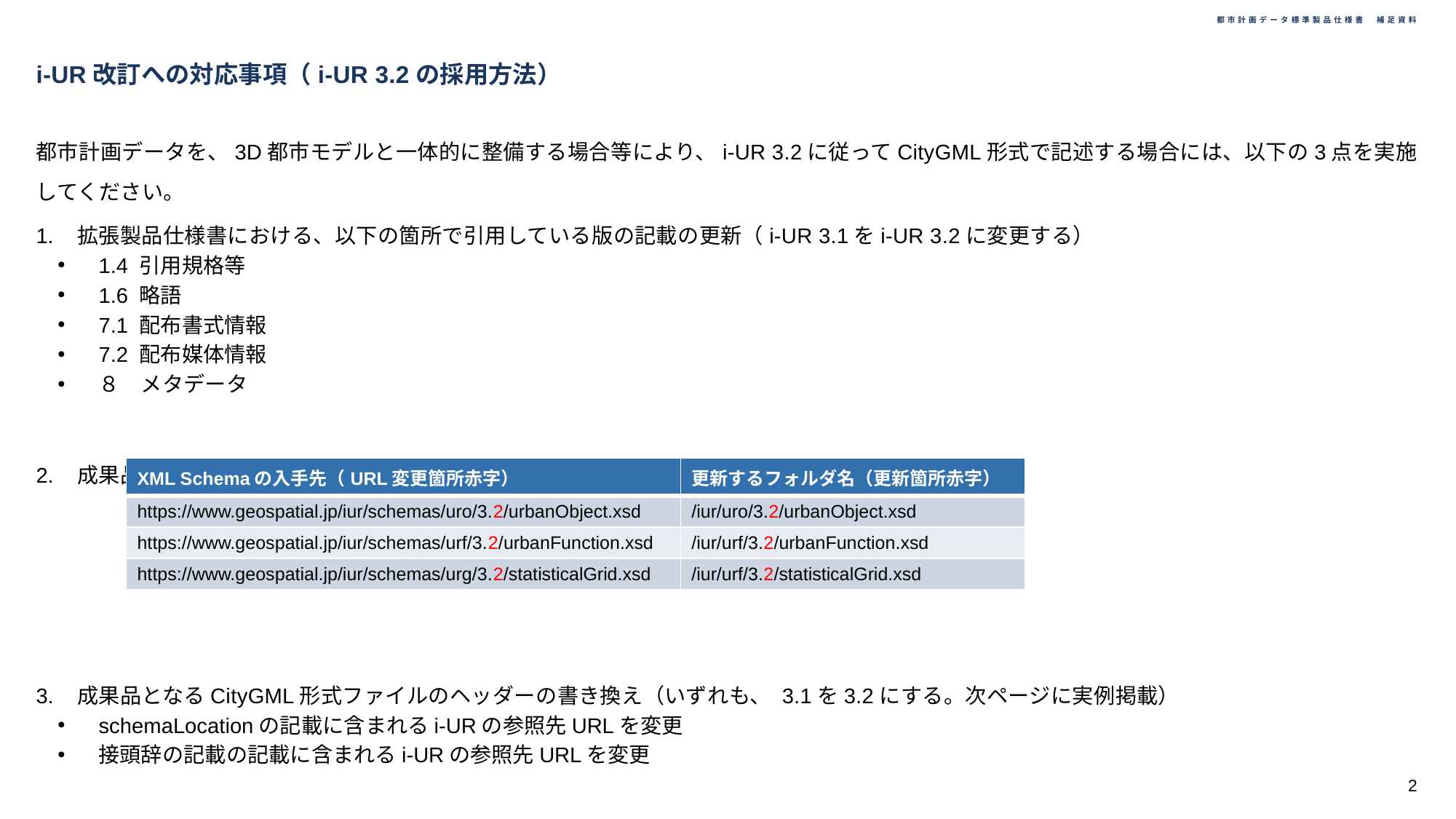

# 都市計画データ標準製品仕様書　補足資料
i-UR改訂への対応事項（i-UR 3.2の採用方法）
都市計画データを、3D都市モデルと一体的に整備する場合等により、i-UR 3.2に従ってCityGML形式で記述する場合には、以下の3点を実施してください。
拡張製品仕様書における、以下の箇所で引用している版の記載の更新（i-UR 3.1をi-UR 3.2に変更する）
1.4 引用規格等
1.6 略語
7.1 配布書式情報
7.2 配布媒体情報
８　メタデータ

成果品と同封する、XML Schemaの更新と、XML Schemaを格納するフォルダ名の更新

成果品となるCityGML形式ファイルのヘッダーの書き換え（いずれも、 3.1を3.2にする。次ページに実例掲載）
schemaLocationの記載に含まれるi-URの参照先URLを変更
接頭辞の記載の記載に含まれるi-URの参照先URLを変更

| XML Schemaの入手先（URL変更箇所赤字） | 更新するフォルダ名（更新箇所赤字） |
| --- | --- |
| https://www.geospatial.jp/iur/schemas/uro/3.2/urbanObject.xsd | /iur/uro/3.2/urbanObject.xsd |
| https://www.geospatial.jp/iur/schemas/urf/3.2/urbanFunction.xsd | /iur/urf/3.2/urbanFunction.xsd |
| https://www.geospatial.jp/iur/schemas/urg/3.2/statisticalGrid.xsd | /iur/urf/3.2/statisticalGrid.xsd |
2